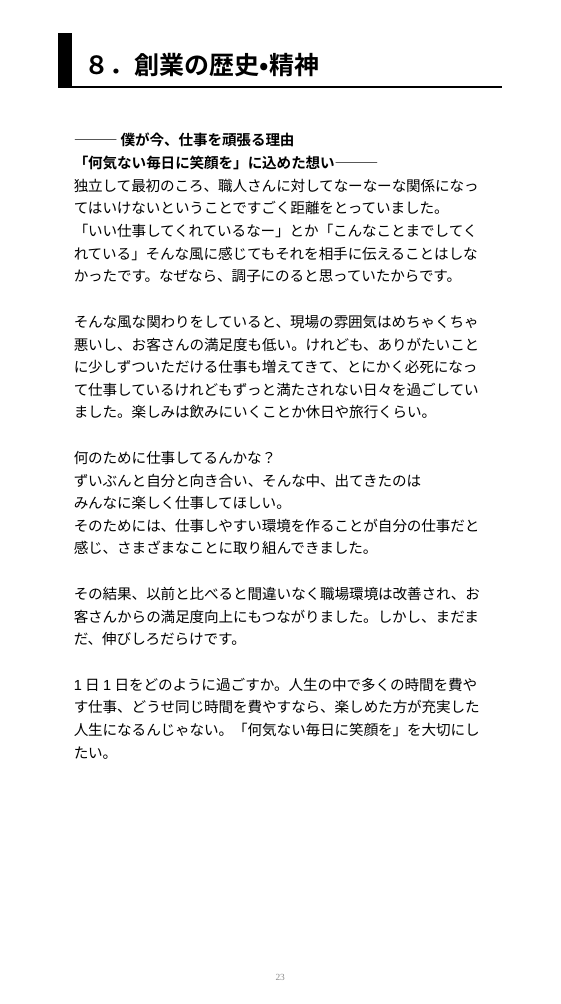

８．創業の歴史・精神
―――僕が今、仕事を頑張る理由
「何気ない毎日に笑顔を」に込めた想い―――
独立して最初のころ、職人さんに対してなーなーな関係になってはいけないということですごく距離をとっていました。
「いい仕事してくれているなー」とか「こんなことまでしてくれている」そんな風に感じてもそれを相手に伝えることはしなかったです。なぜなら、調子にのると思っていたからです。

そんな風な関わりをしていると、現場の雰囲気はめちゃくちゃ悪いし、お客さんの満足度も低い。けれども、ありがたいことに少しずついただける仕事も増えてきて、とにかく必死になって仕事しているけれどもずっと満たされない日々を過ごしていました。楽しみは飲みにいくことか休日や旅行くらい。

何のために仕事してるんかな？
ずいぶんと自分と向き合い、そんな中、出てきたのは
みんなに楽しく仕事してほしい。
そのためには、仕事しやすい環境を作ることが自分の仕事だと感じ、さまざまなことに取り組んできました。

その結果、以前と比べると間違いなく職場環境は改善され、お客さんからの満足度向上にもつながりました。しかし、まだまだ、伸びしろだらけです。

1日1日をどのように過ごすか。人生の中で多くの時間を費やす仕事、どうせ同じ時間を費やすなら、楽しめた方が充実した人生になるんじゃない。「何気ない毎日に笑顔を」を大切にしたい。
23